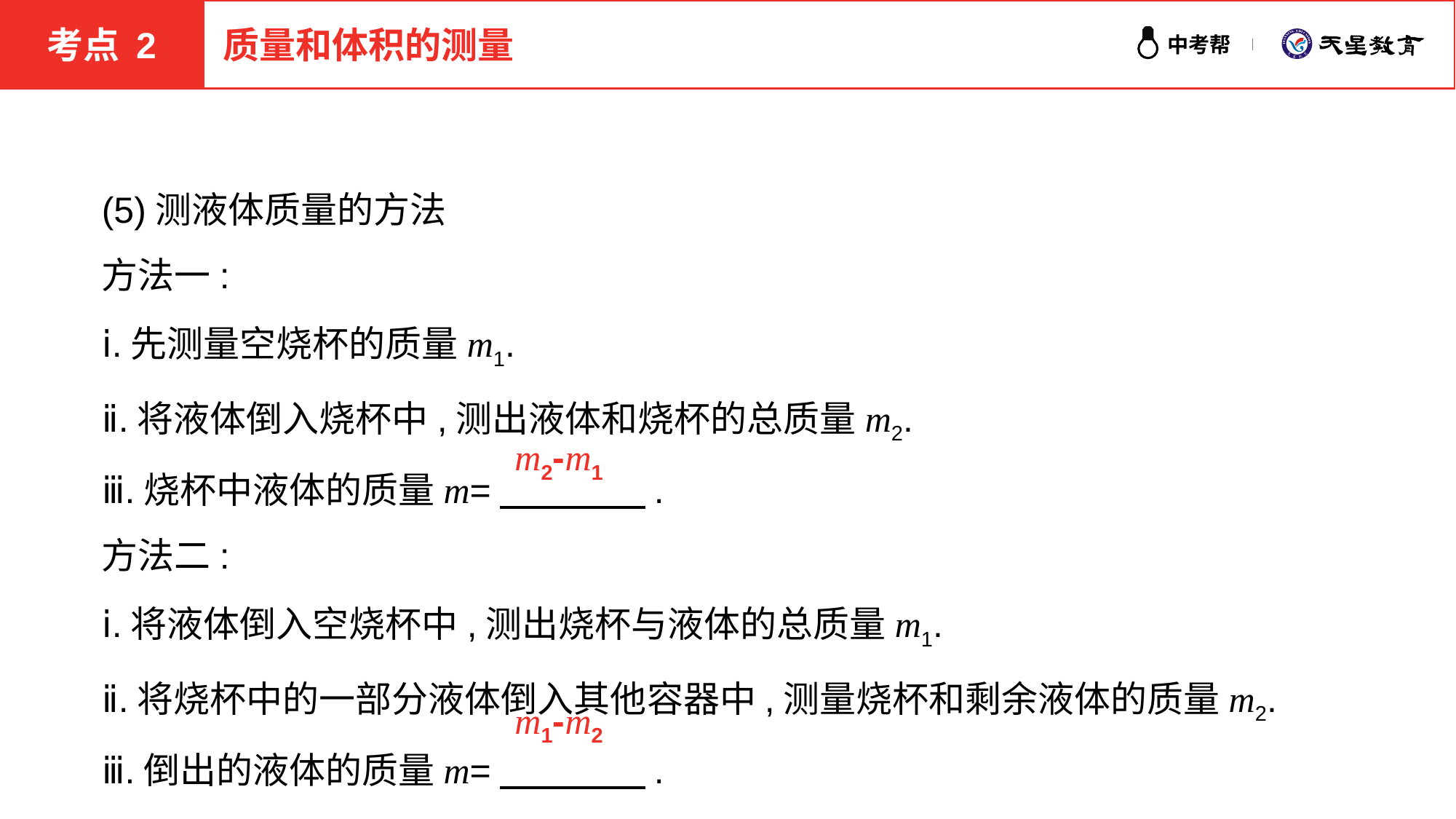

考点 2
质量和体积的测量
(5)测液体质量的方法
方法一:
ⅰ.先测量空烧杯的质量m1.
ⅱ.将液体倒入烧杯中,测出液体和烧杯的总质量m2.
ⅲ.烧杯中液体的质量m=　　　　.
方法二:
ⅰ.将液体倒入空烧杯中,测出烧杯与液体的总质量m1.
ⅱ.将烧杯中的一部分液体倒入其他容器中,测量烧杯和剩余液体的质量m2.
ⅲ.倒出的液体的质量m=　　　　.
m2-m1
m1-m2